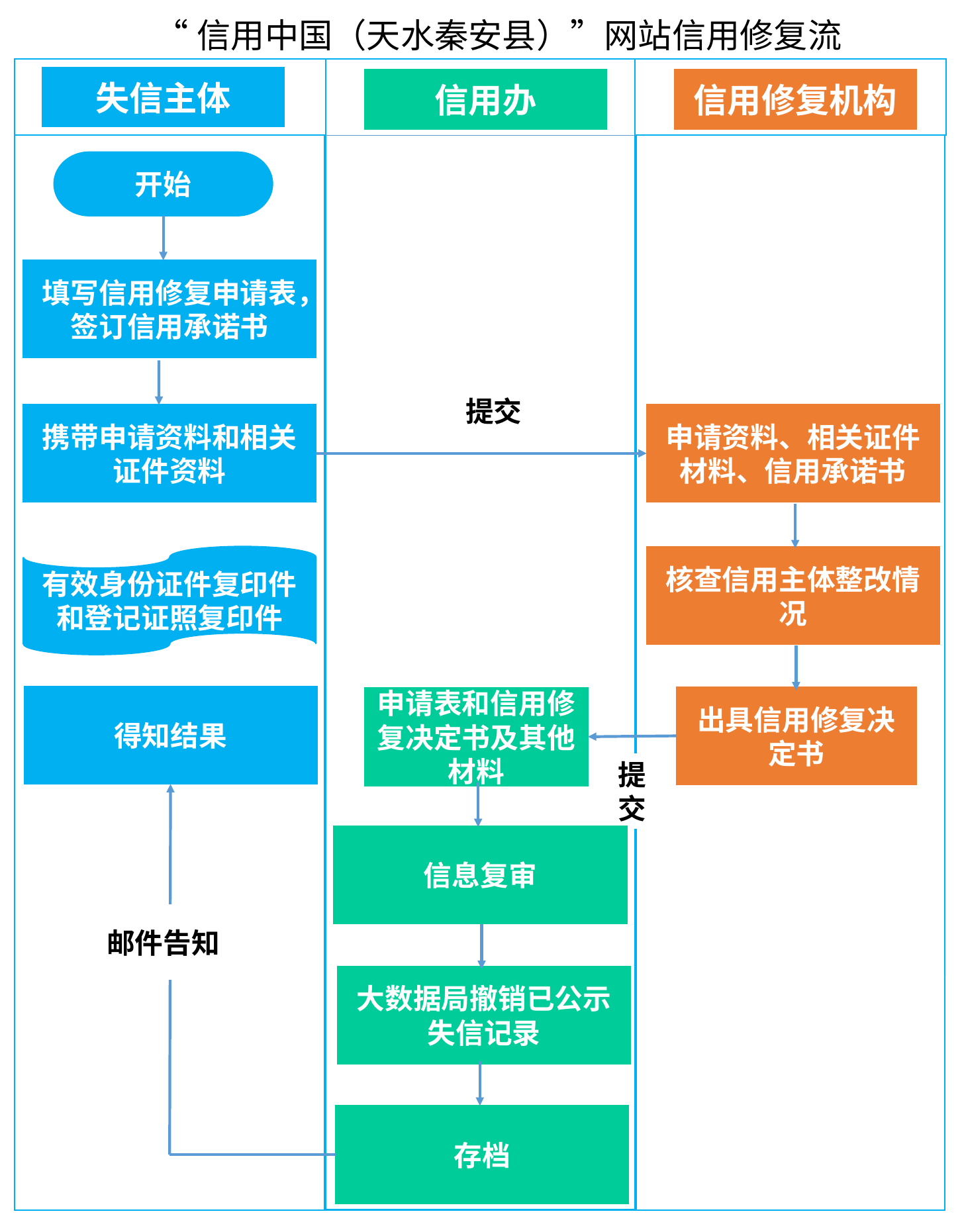

“信用中国（天水秦安县）”网站信用修复流程

失信主体
信用办
信用修复机构

开始
填写信用修复申请表，签订信用承诺书
提交
申请资料、相关证件材料、信用承诺书
携带申请资料和相关证件资料
有效身份证件复印件和登记证照复印件
核查信用主体整改情况
得知结果
出具信用修复决定书
申请表和信用修复决定书及其他材料
提交
信息复审
邮件告知
大数据局撤销已公示失信记录
存档